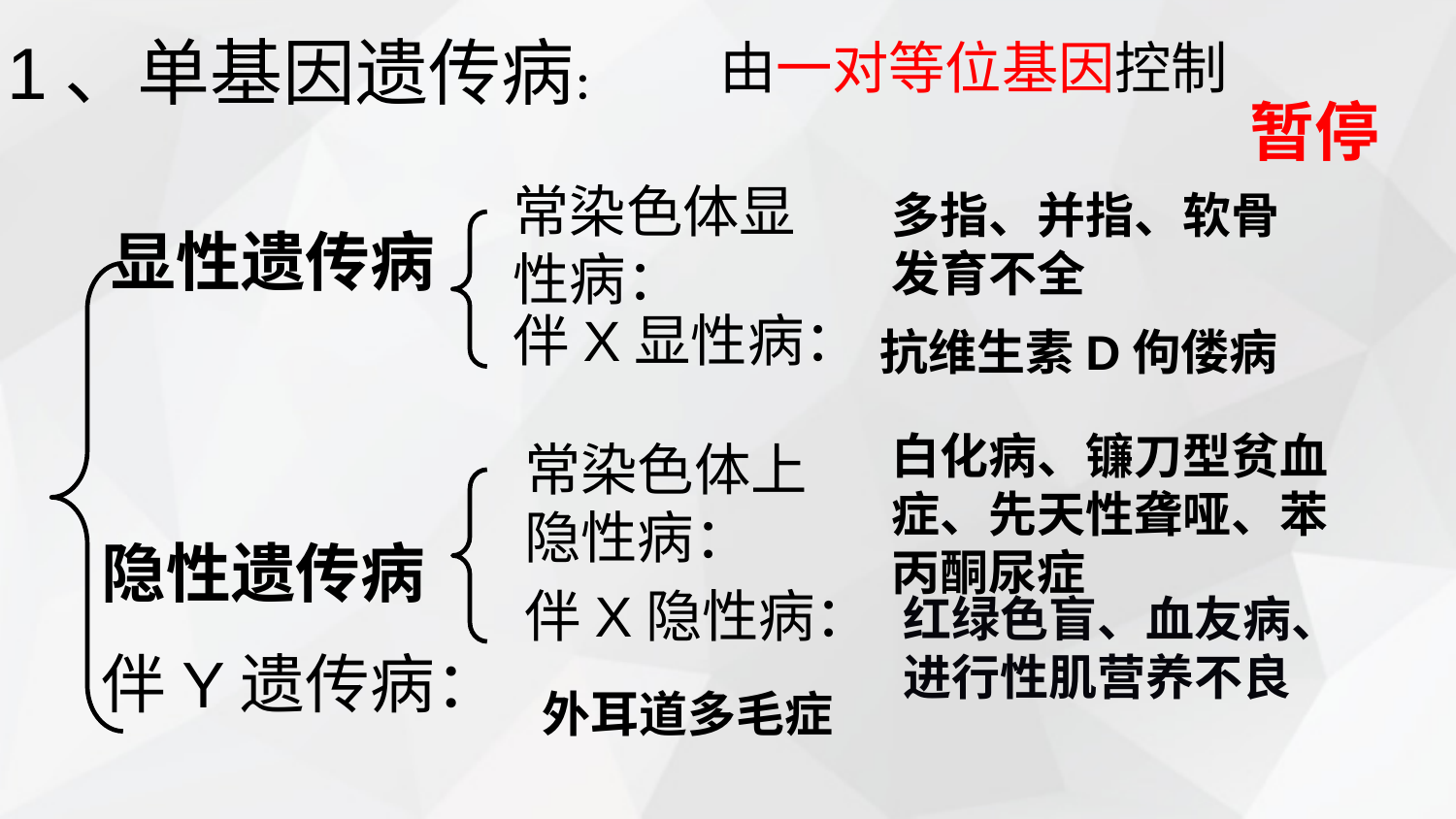

1、单基因遗传病：
由一对等位基因控制
暂停
常染色体显性病：
多指、并指、软骨发育不全

显性遗传病
隐性遗传病
伴Y遗传病：

伴X显性病：
抗维生素D佝偻病
白化病、镰刀型贫血症、先天性聋哑、苯丙酮尿症
常染色体上隐性病：

伴X隐性病：
红绿色盲、血友病、进行性肌营养不良
外耳道多毛症